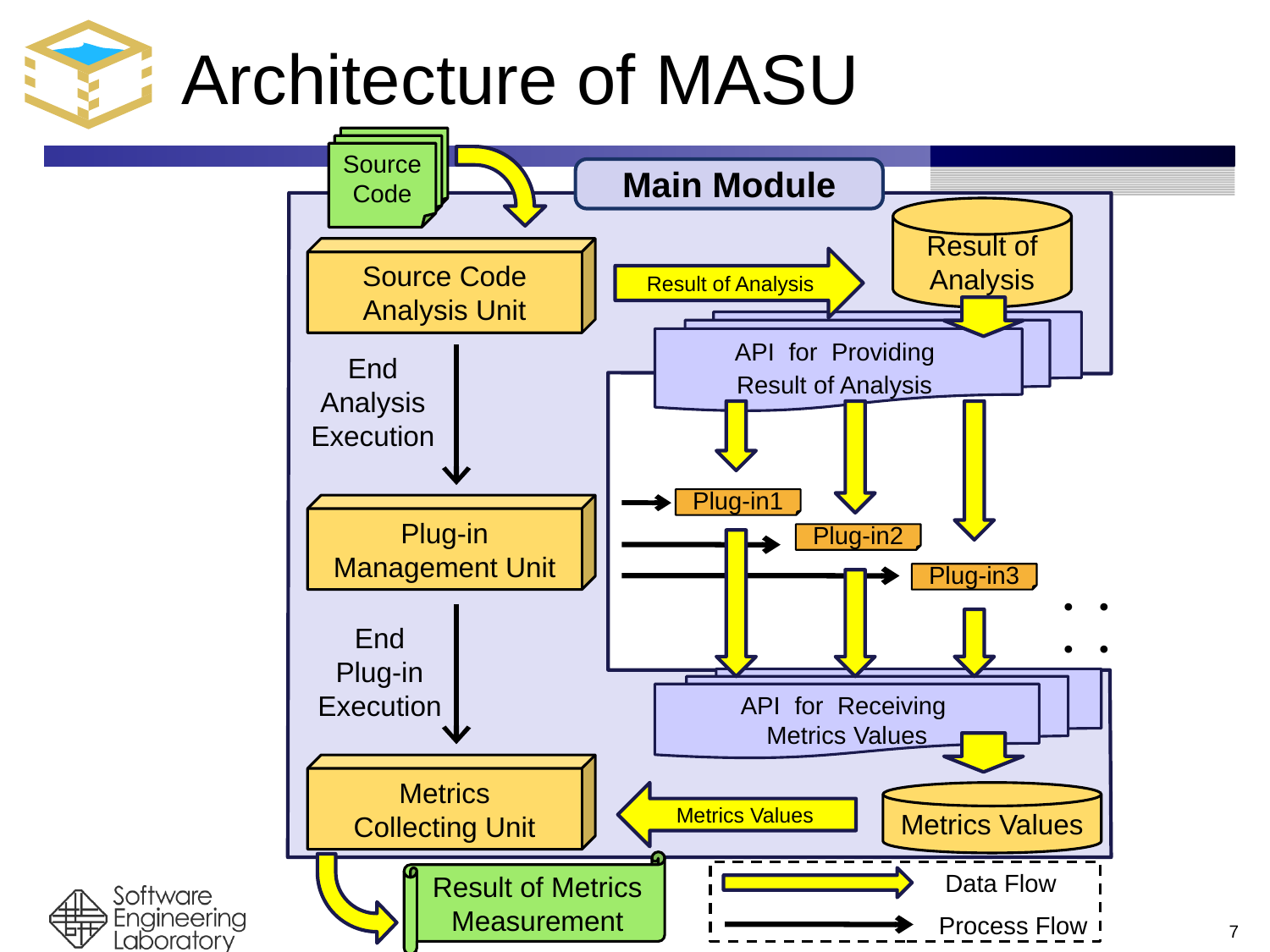

# Architecture of MASU

Source
Code

Main Module

Result of Analysis
Source Code
Analysis Unit
Result of Analysis

API  for  Providing
Result of Analysis
End
Analysis
Execution

Plug-in1
Plug-in
Management Unit
Plug-in2

Plug-in3

End
Plug-in
Execution
API  for  Receiving
Metrics Values

Metrics
Collecting Unit
Metrics Values
Metrics Values
Result of Metrics Measurement

Data Flow

Process Flow
・・・・

7